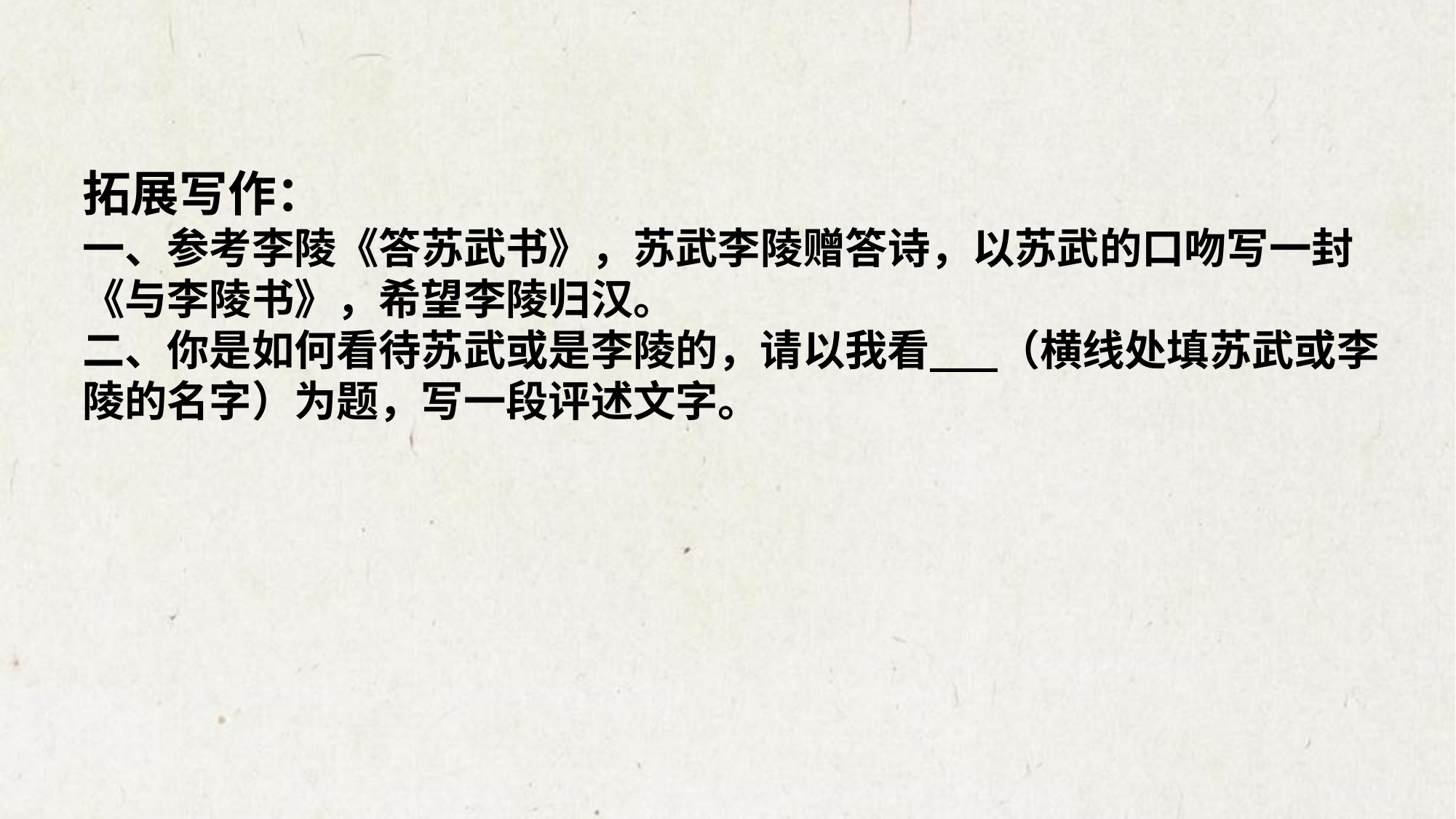

拓展写作：
一、参考李陵《答苏武书》，苏武李陵赠答诗，以苏武的口吻写一封《与李陵书》，希望李陵归汉。
二、你是如何看待苏武或是李陵的，请以我看       （横线处填苏武或李陵的名字）为题，写一段评述文字。